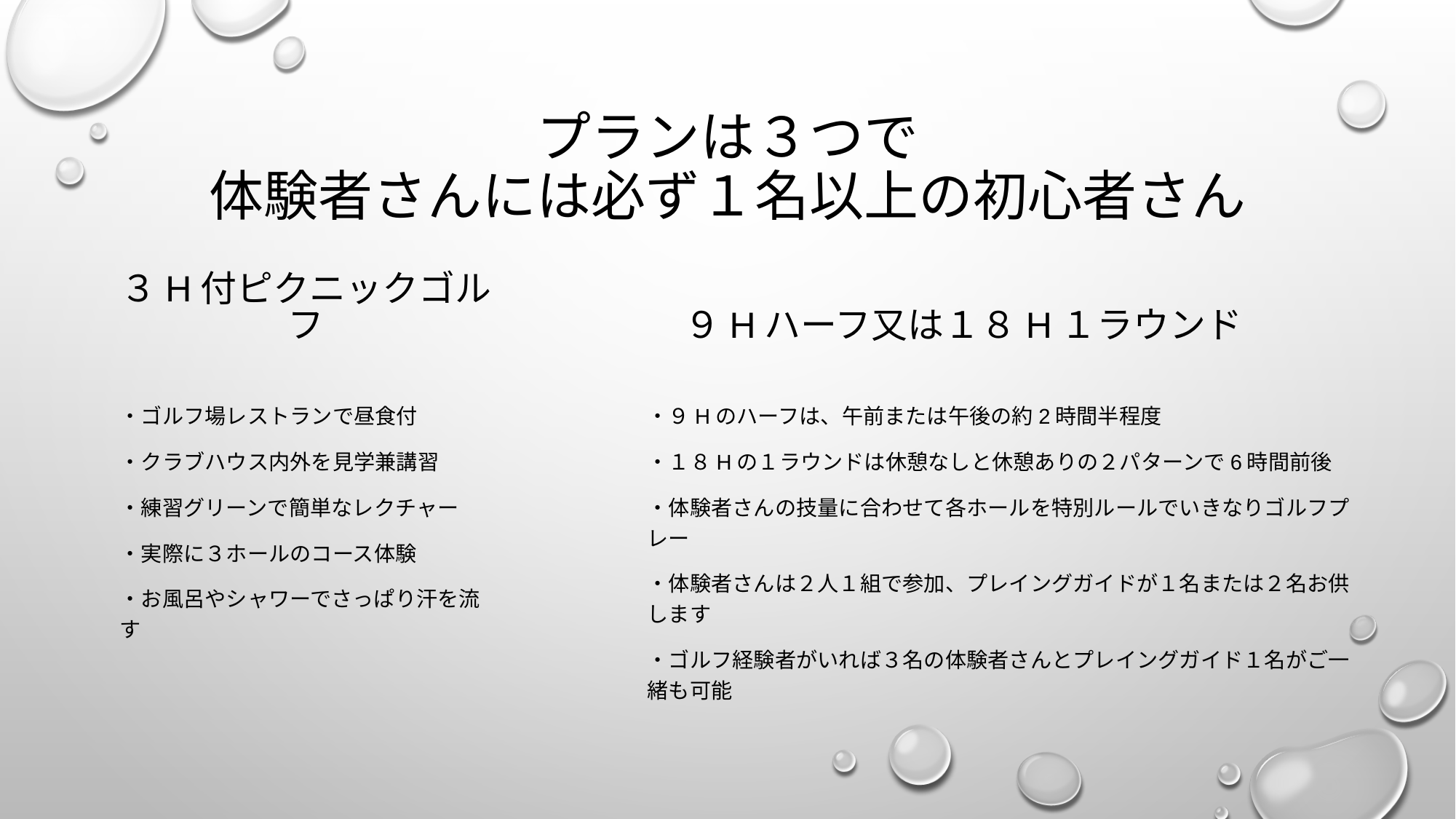

# プランは３つで 体験者さんには必ず１名以上の初心者さん
３H付ピクニックゴルフ
９Hハーフ又は１８H１ラウンド
・ゴルフ場レストランで昼食付
・クラブハウス内外を見学兼講習
・練習グリーンで簡単なレクチャー
・実際に３ホールのコース体験
・お風呂やシャワーでさっぱり汗を流す
・９Hのハーフは、午前または午後の約2時間半程度
・１８Hの１ラウンドは休憩なしと休憩ありの２パターンで6時間前後
・体験者さんの技量に合わせて各ホールを特別ルールでいきなりゴルフプレー
・体験者さんは２人１組で参加、プレイングガイドが１名または２名お供します
・ゴルフ経験者がいれば３名の体験者さんとプレイングガイド１名がご一緒も可能